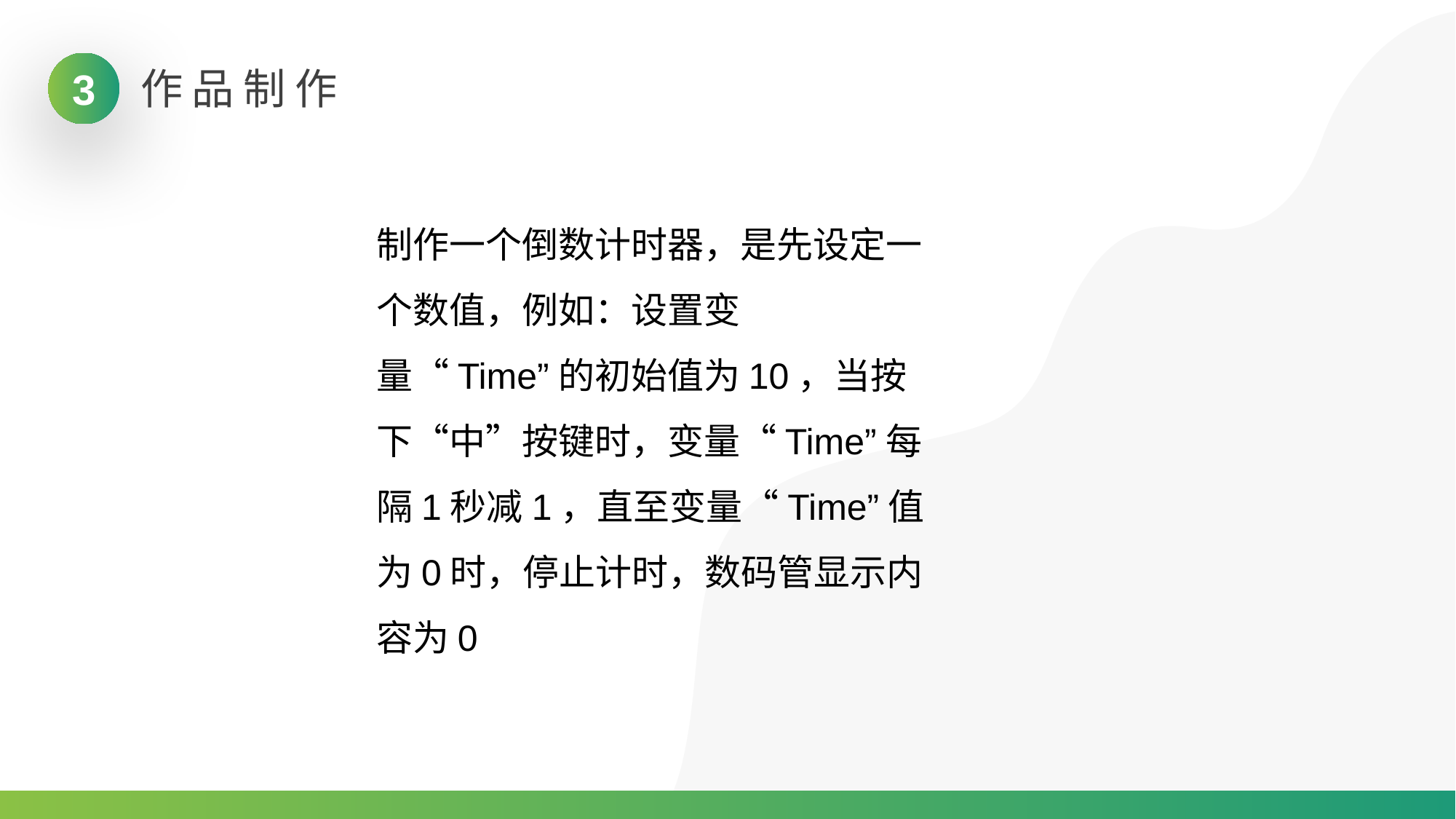

作品制作
3
制作一个倒数计时器，是先设定一个数值，例如：设置变量“Time”的初始值为10，当按下“中”按键时，变量“Time”每隔1秒减1，直至变量“Time”值为0时，停止计时，数码管显示内容为0
02